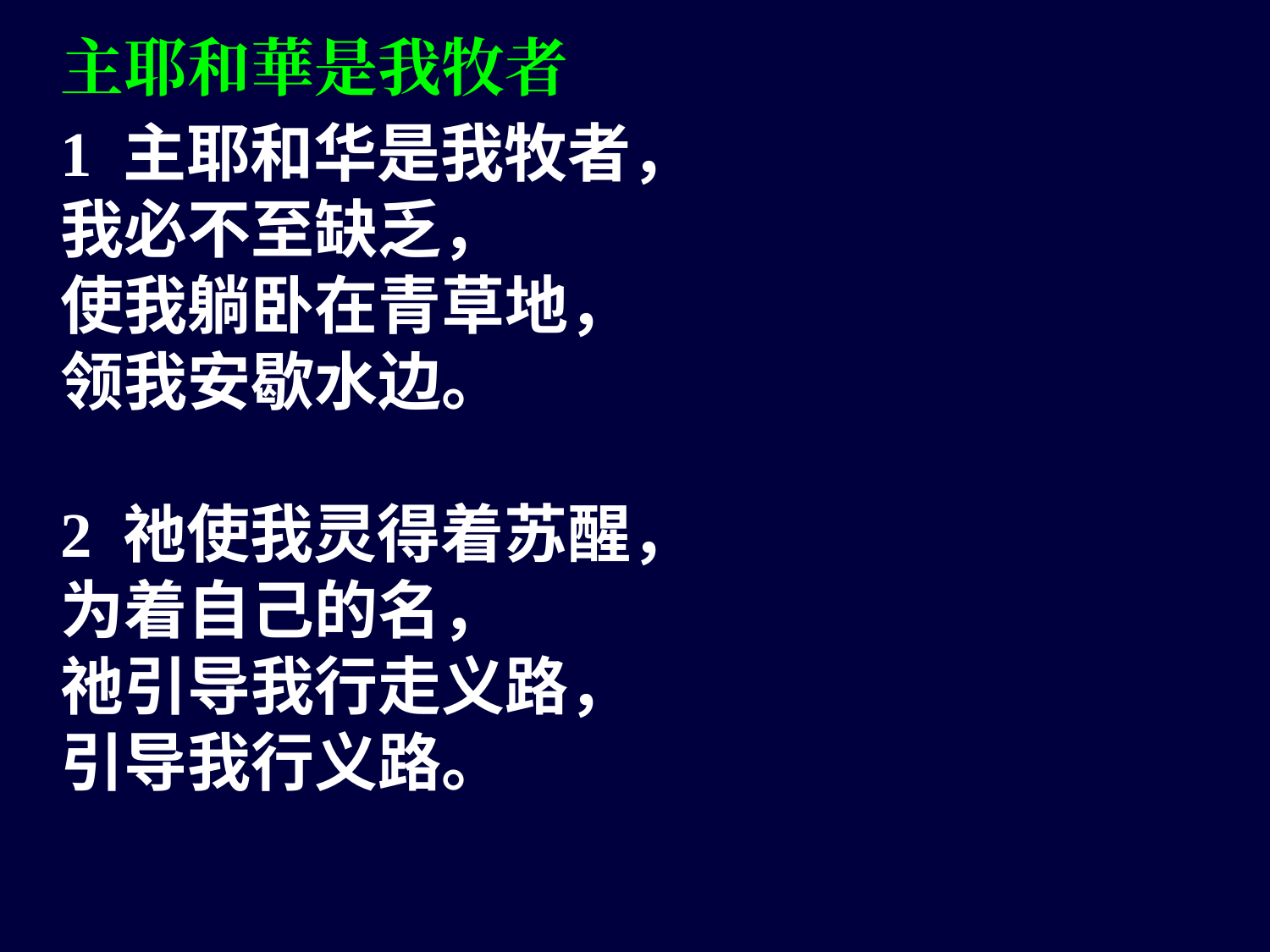

主耶和華是我牧者
1 主耶和华是我牧者，
我必不至缺乏，
使我躺卧在青草地，
领我安歇水边。

2 祂使我灵得着苏醒，
为着自己的名，
祂引导我行走义路，
引导我行义路。